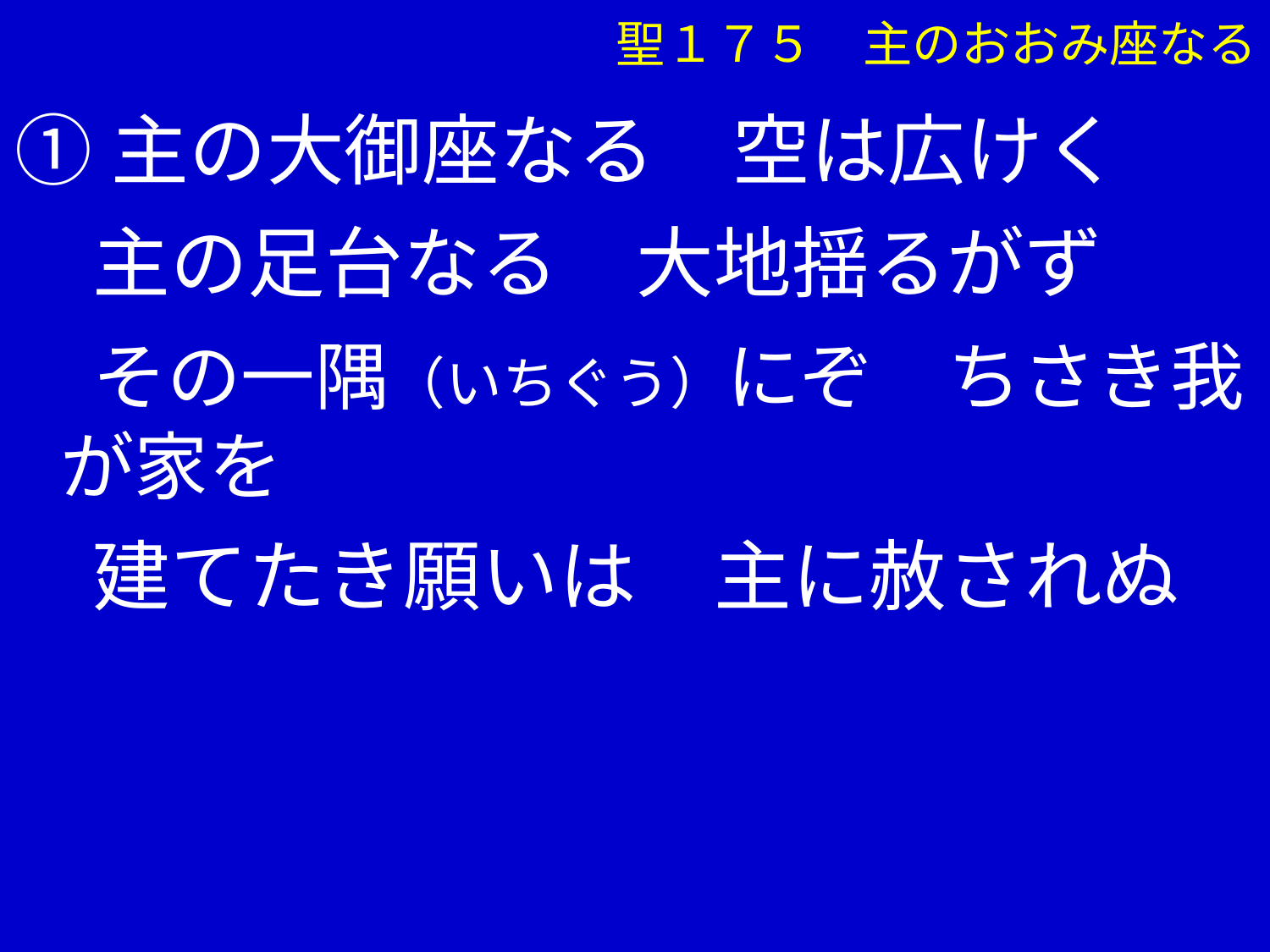

聖１７５　主のおおみ座なる
①主の大御座なる　空は広けく
　主の足台なる　大地揺るがず
　その一隅（いちぐう）にぞ　ちさき我が家を
　建てたき願いは　主に赦されぬ